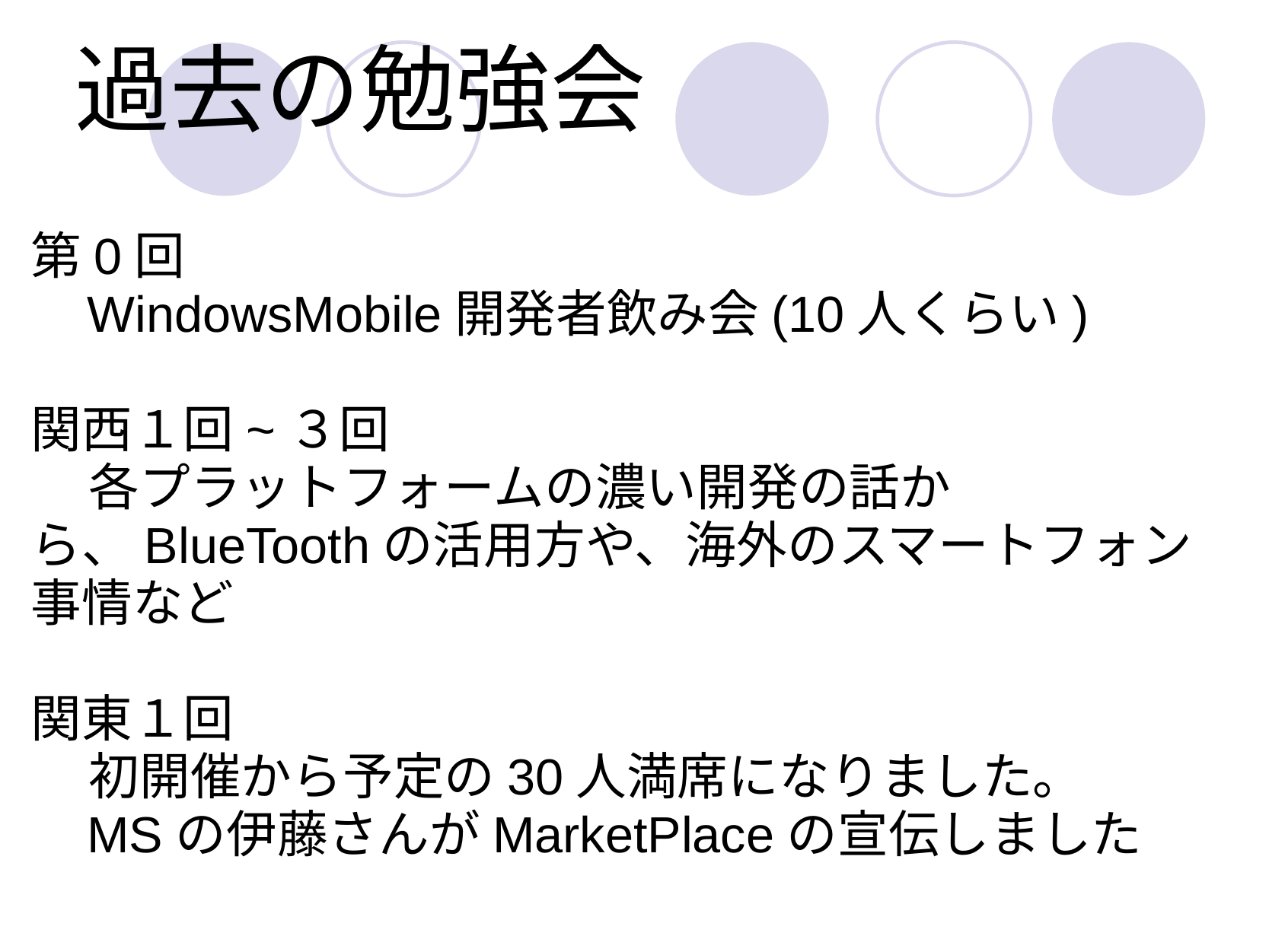

# 過去の勉強会
第0回
    WindowsMobile開発者飲み会(10人くらい)

関西１回~３回
    各プラットフォームの濃い開発の話から、BlueToothの活用方や、海外のスマートフォン事情など

関東１回
    初開催から予定の30人満席になりました。
    MSの伊藤さんがMarketPlaceの宣伝しました